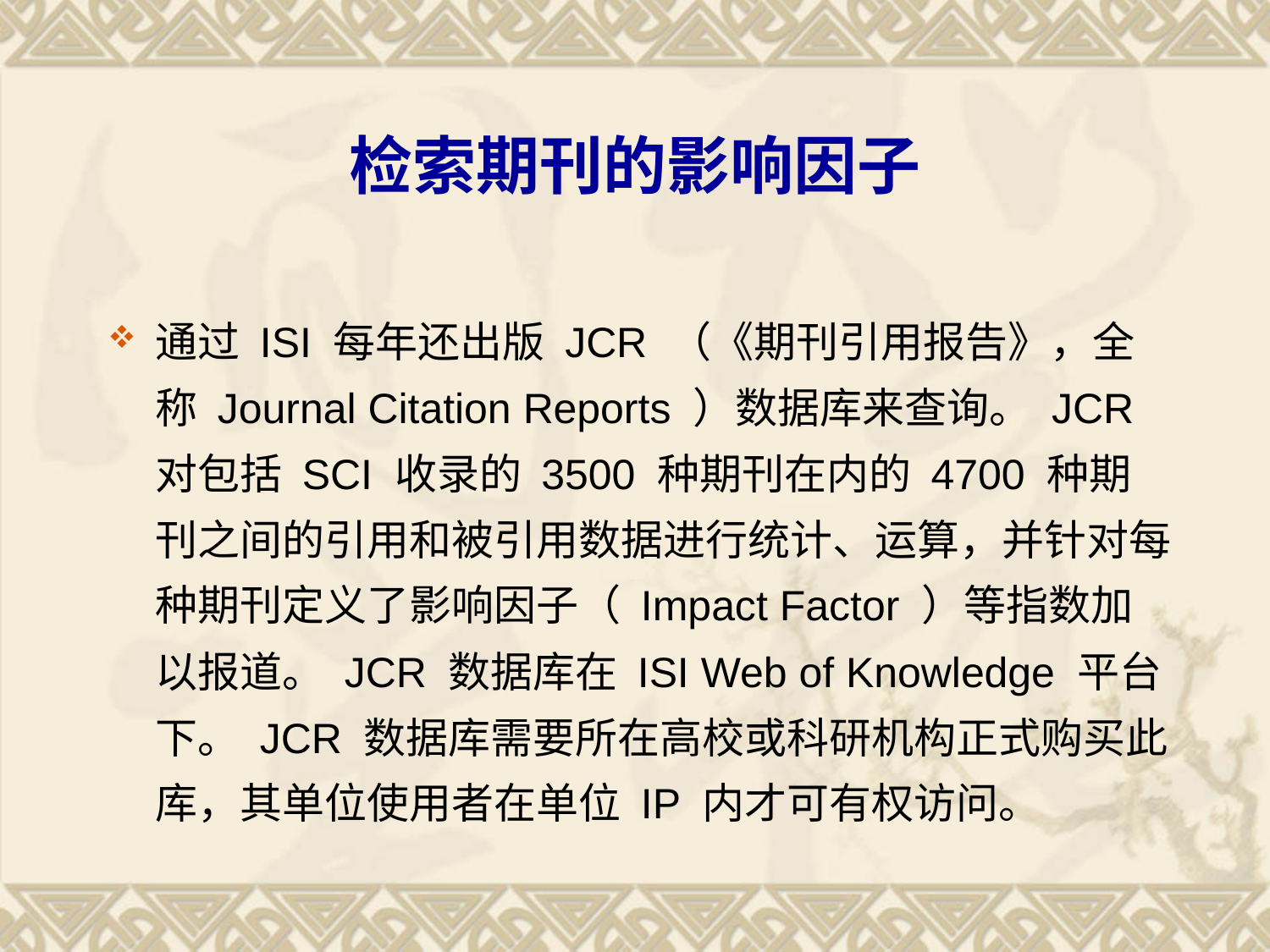

# 检索期刊的影响因子

通过 ISI 每年还出版 JCR （《期刊引用报告》，全称 Journal Citation Reports ）数据库来查询。 JCR 对包括 SCI 收录的 3500 种期刊在内的 4700 种期刊之间的引用和被引用数据进行统计、运算，并针对每种期刊定义了影响因子（ Impact Factor ）等指数加以报道。 JCR 数据库在 ISI Web of Knowledge 平台下。 JCR 数据库需要所在高校或科研机构正式购买此库，其单位使用者在单位 IP 内才可有权访问。